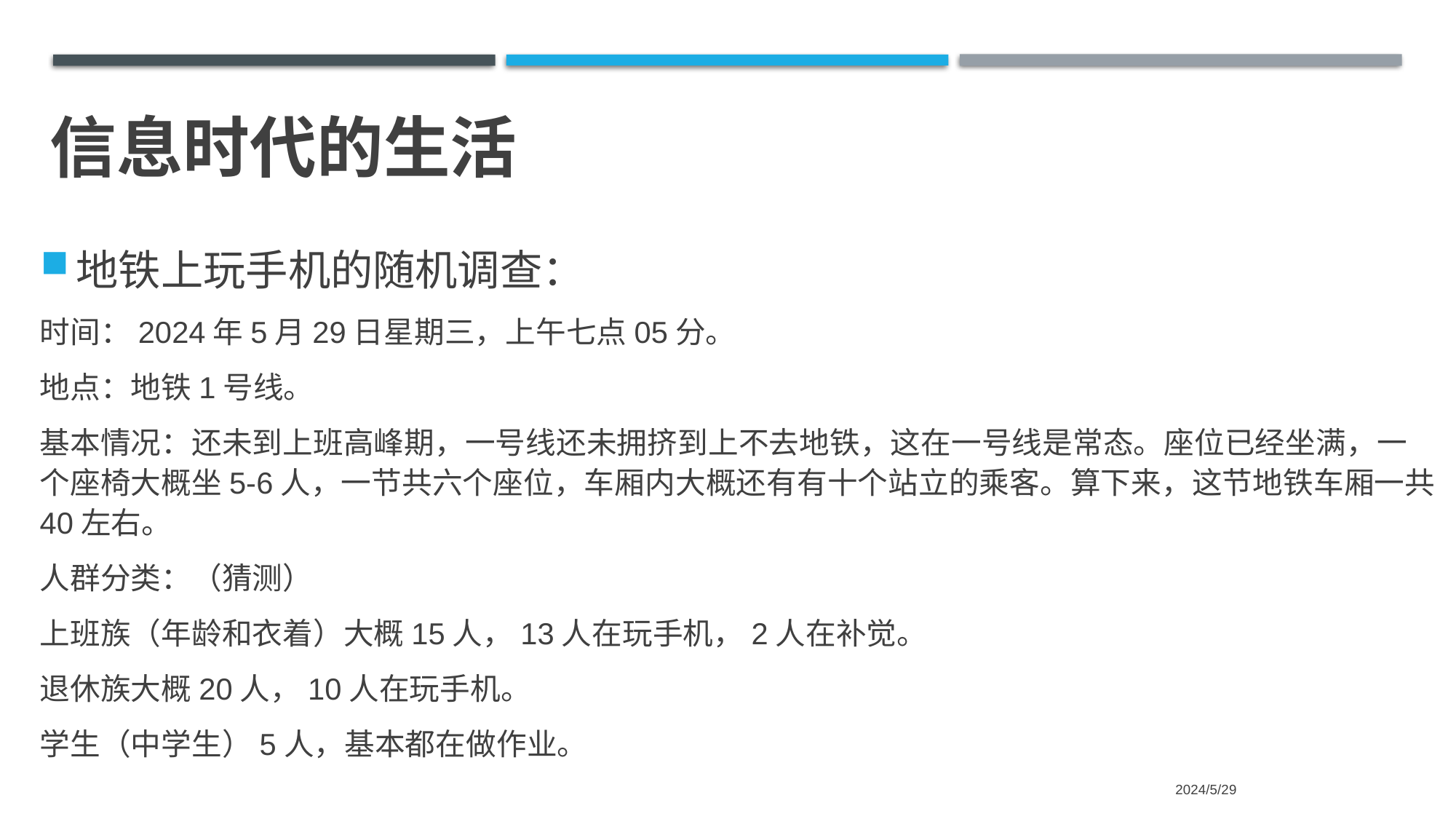

# 信息时代的生活
地铁上玩手机的随机调查：
时间：2024年5月29日星期三，上午七点05分。
地点：地铁1号线。
基本情况：还未到上班高峰期，一号线还未拥挤到上不去地铁，这在一号线是常态。座位已经坐满，一个座椅大概坐5-6人，一节共六个座位，车厢内大概还有有十个站立的乘客。算下来，这节地铁车厢一共40左右。
人群分类：（猜测）
上班族（年龄和衣着）大概15人，13人在玩手机，2人在补觉。
退休族大概20人，10人在玩手机。
学生（中学生）5人，基本都在做作业。

2024/5/29